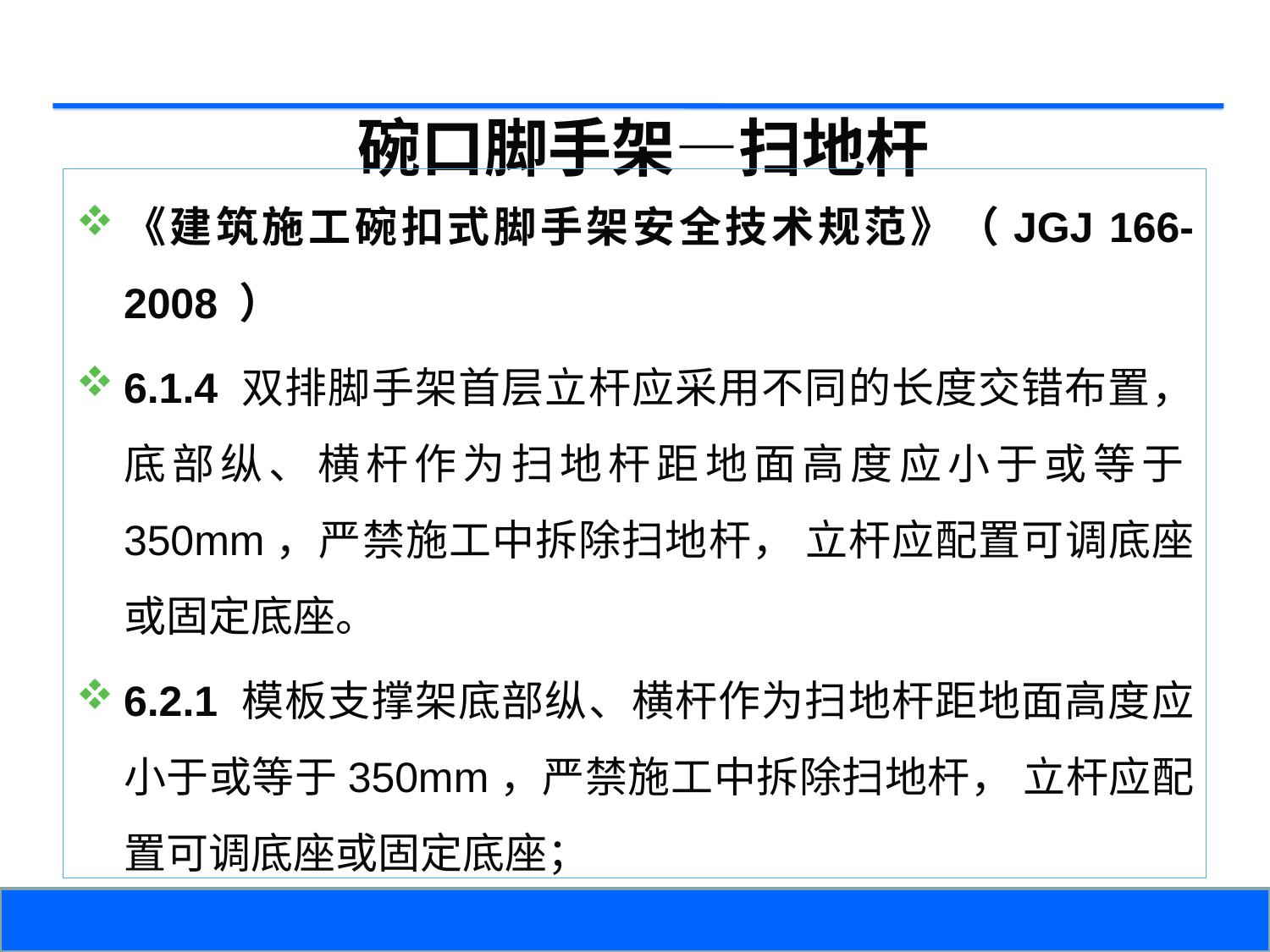

碗口脚手架—扫地杆
《建筑施工碗扣式脚手架安全技术规范》（JGJ 166-2008 ）
6.1.4 双排脚手架首层立杆应采用不同的长度交错布置，底部纵、横杆作为扫地杆距地面高度应小于或等于350mm，严禁施工中拆除扫地杆， 立杆应配置可调底座或固定底座。
6.2.1 模板支撑架底部纵、横杆作为扫地杆距地面高度应小于或等于350mm，严禁施工中拆除扫地杆， 立杆应配置可调底座或固定底座；